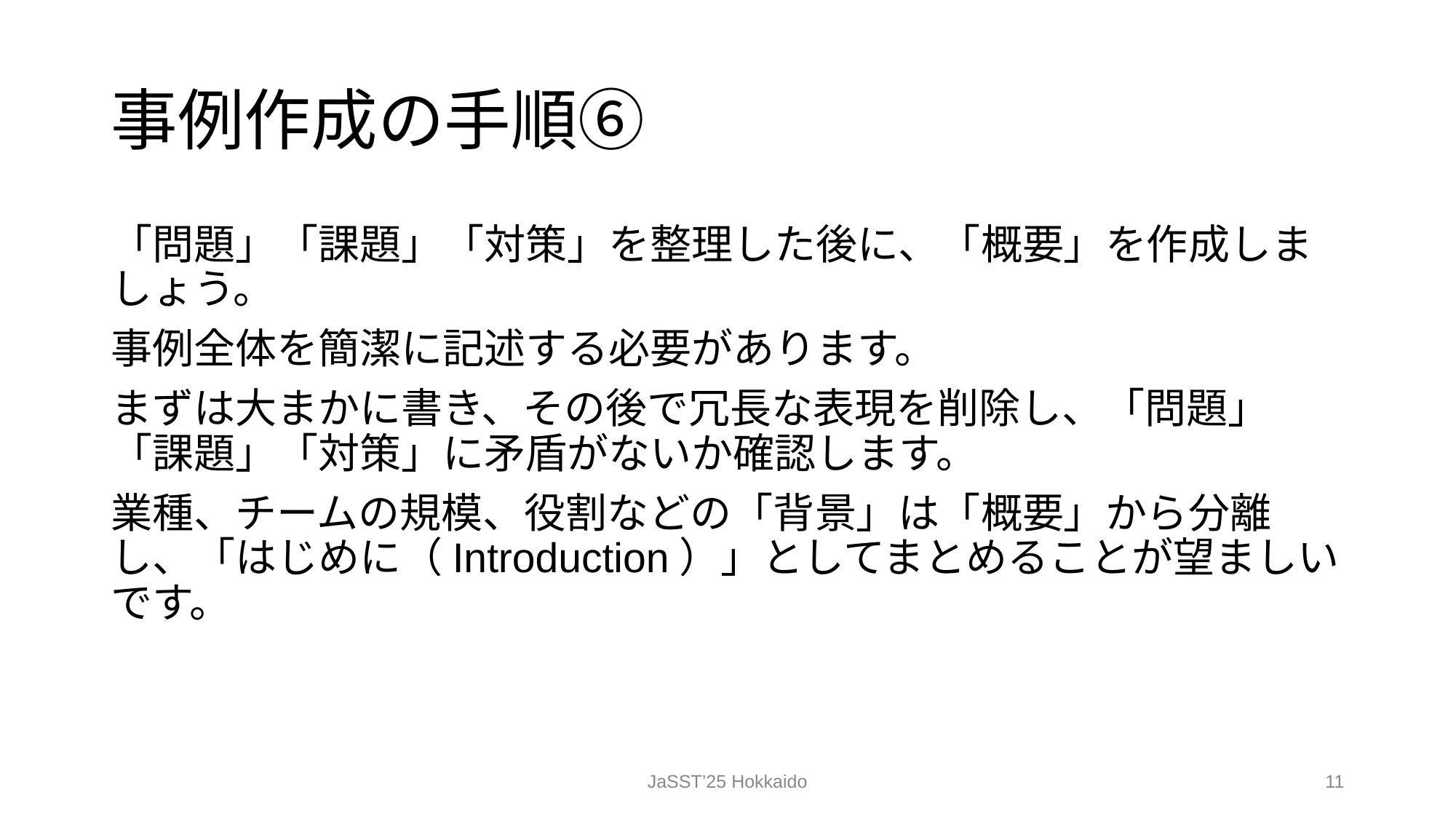

# 事例作成の手順⑥
「問題」「課題」「対策」を整理した後に、「概要」を作成しましょう。
事例全体を簡潔に記述する必要があります。
まずは大まかに書き、その後で冗長な表現を削除し、「問題」「課題」「対策」に矛盾がないか確認します。
業種、チームの規模、役割などの「背景」は「概要」から分離し、「はじめに（Introduction）」としてまとめることが望ましいです。

JaSST’25 Hokkaido
11